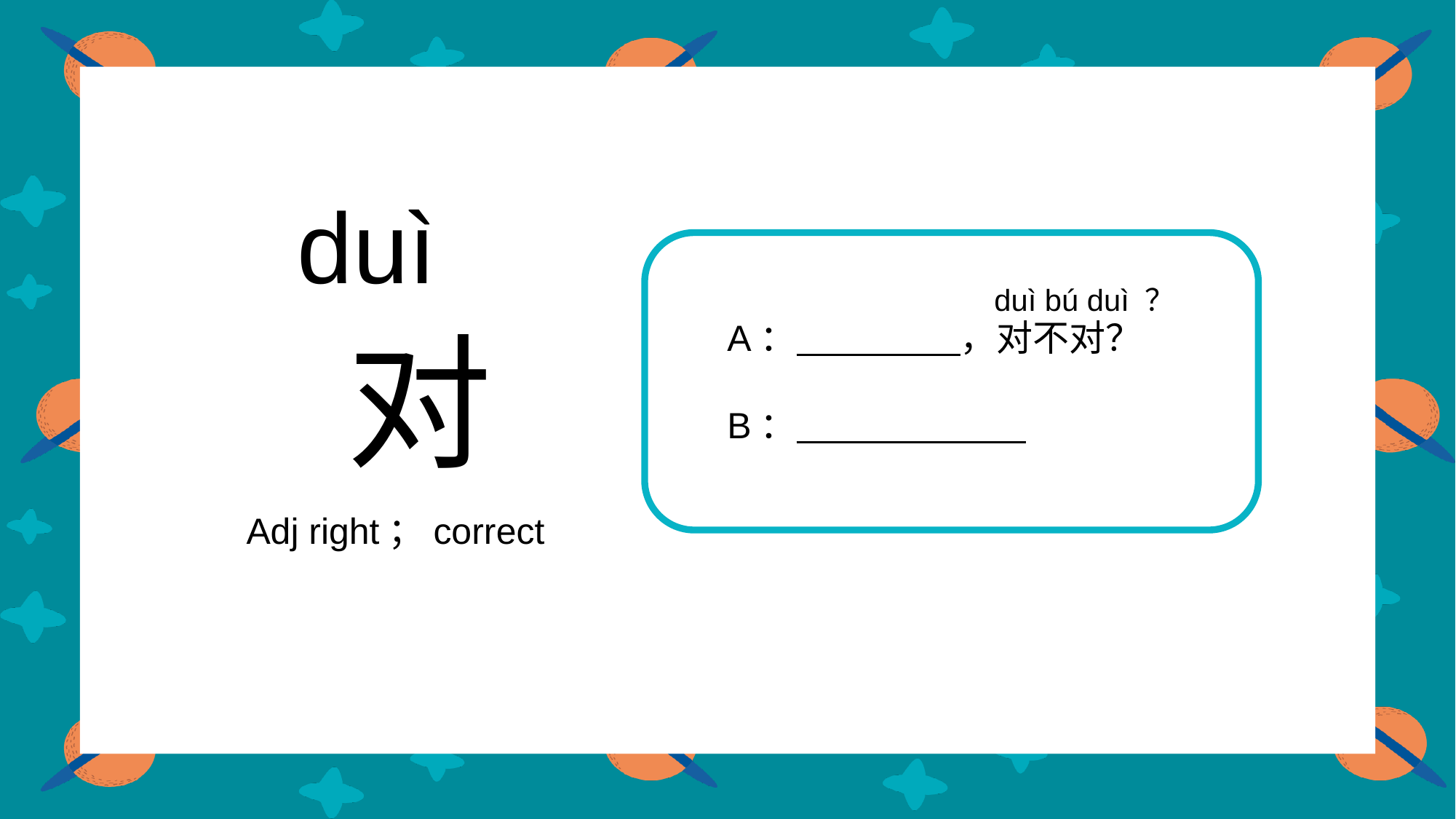

duì

duì bú duì ？
     对

A：                    ，对不对？

B：
Adj right；correct